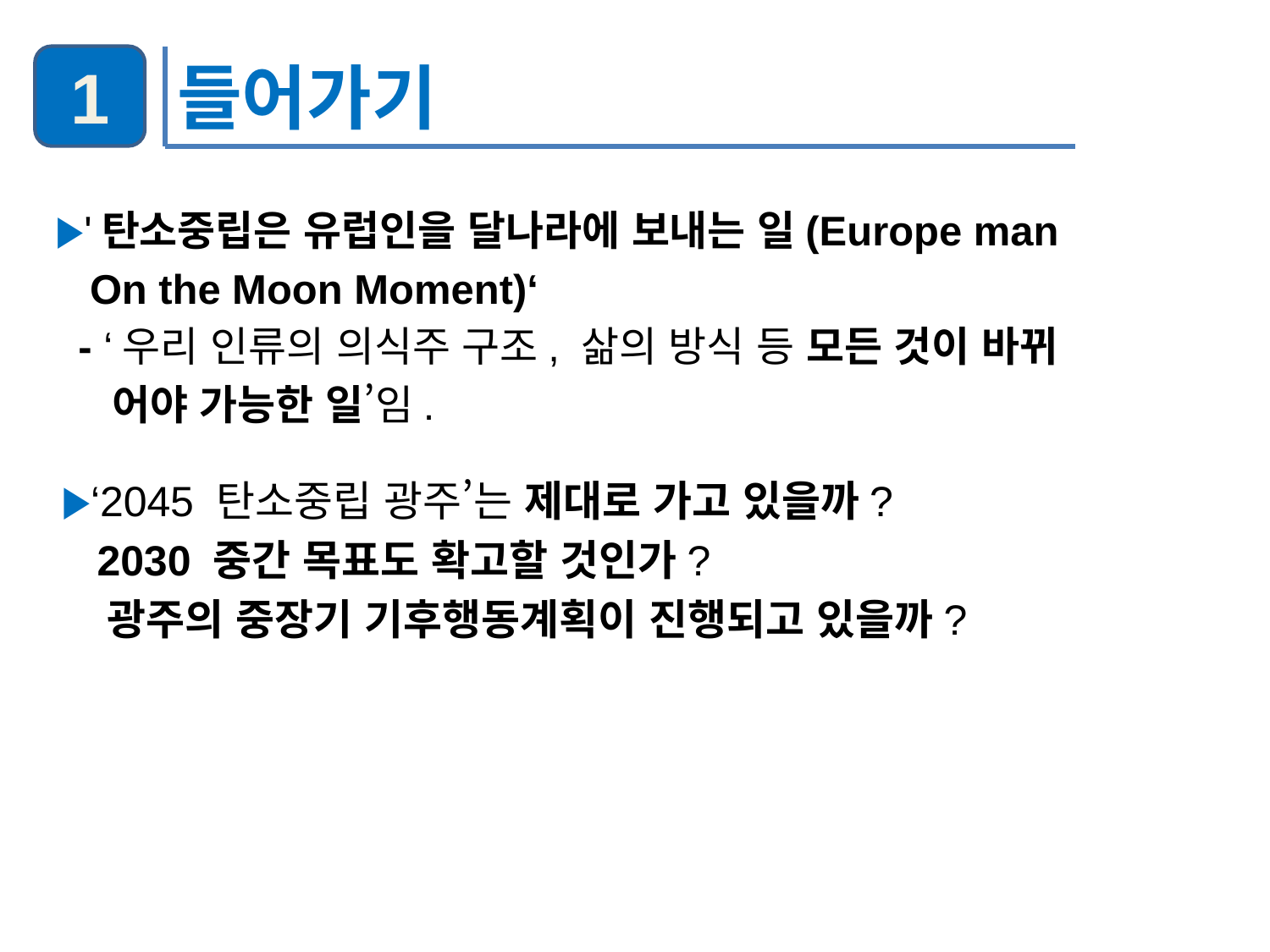

1
들어가기
▶'탄소중립은 유럽인을 달나라에 보내는 일(Europe man
   On the Moon Moment)‘
  - ‘우리 인류의 의식주 구조, 삶의 방식 등 모든 것이 바뀌
    어야 가능한 일’임.

▶‘2045 탄소중립 광주’는 제대로 가고 있을까?
   2030 중간 목표도 확고할 것인가?
   광주의 중장기 기후행동계획이 진행되고 있을까?